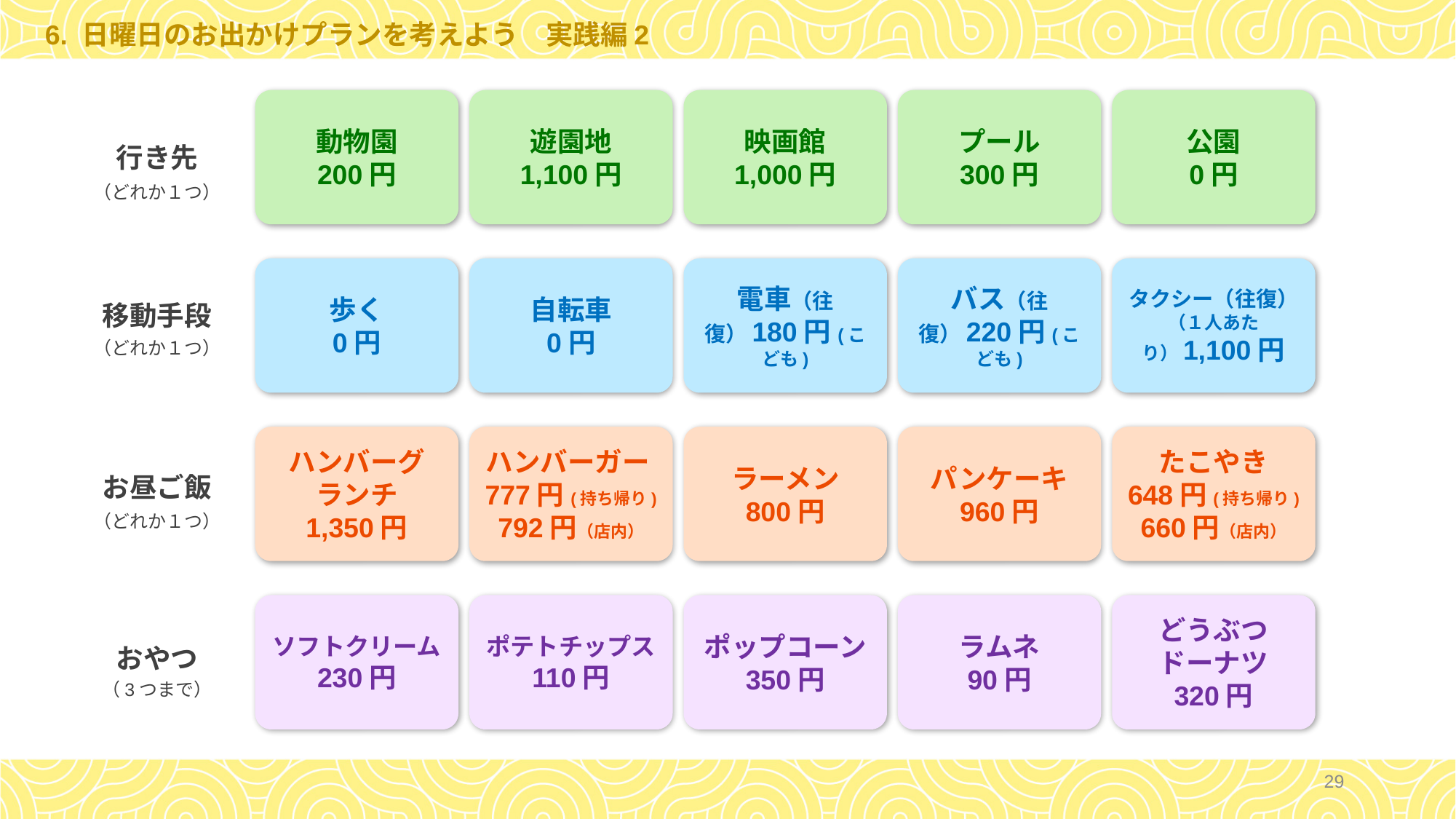

6. 日曜日のお出かけプランを考えよう　実践編2
動物園
200円
遊園地
1,100円
映画館
1,000円
プール
300円
公園
0円
行き先
（どれか１つ）
歩く
0円
自転車
0円
電車（往復）180円(こども)
バス（往復）220円(こども)
タクシー（往復）
（１人あたり）1,100円
移動手段
（どれか１つ）
ハンバーグ
ランチ
1,350円
ハンバーガー777円(持ち帰り)
792円（店内）
ラーメン
800円
パンケーキ
960円
たこやき
648円(持ち帰り)
660円（店内）
お昼ご飯
（どれか１つ）
ソフトクリーム
230円
ポテトチップス
110円
ポップコーン
350円
ラムネ
90円
どうぶつ
ドーナツ
320円
おやつ
（3つまで）
29